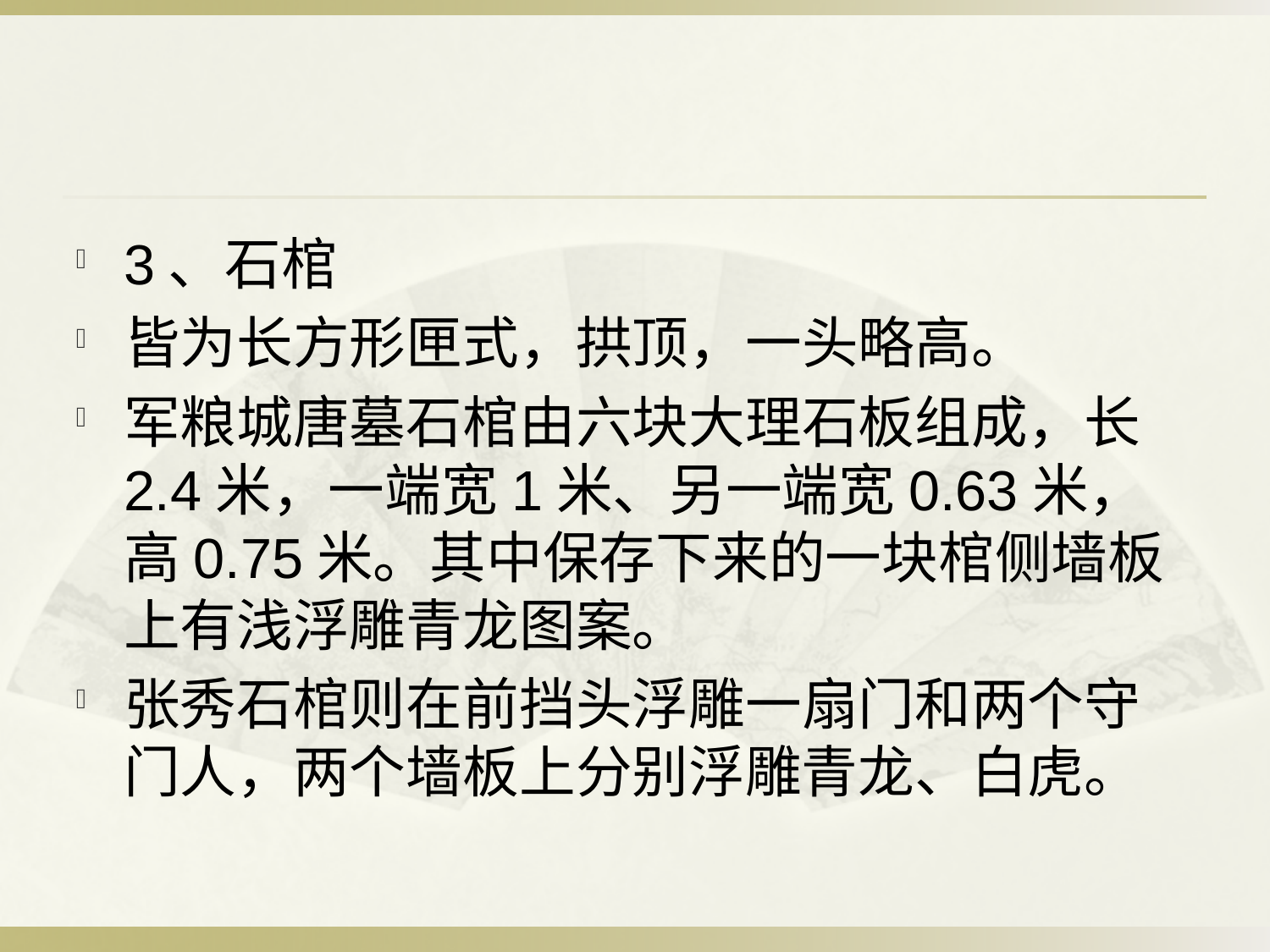

#
3、石棺
皆为长方形匣式，拱顶，一头略高。
军粮城唐墓石棺由六块大理石板组成，长2.4米，一端宽1米、另一端宽0.63米，高0.75米。其中保存下来的一块棺侧墙板上有浅浮雕青龙图案。
张秀石棺则在前挡头浮雕一扇门和两个守门人，两个墙板上分别浮雕青龙、白虎。